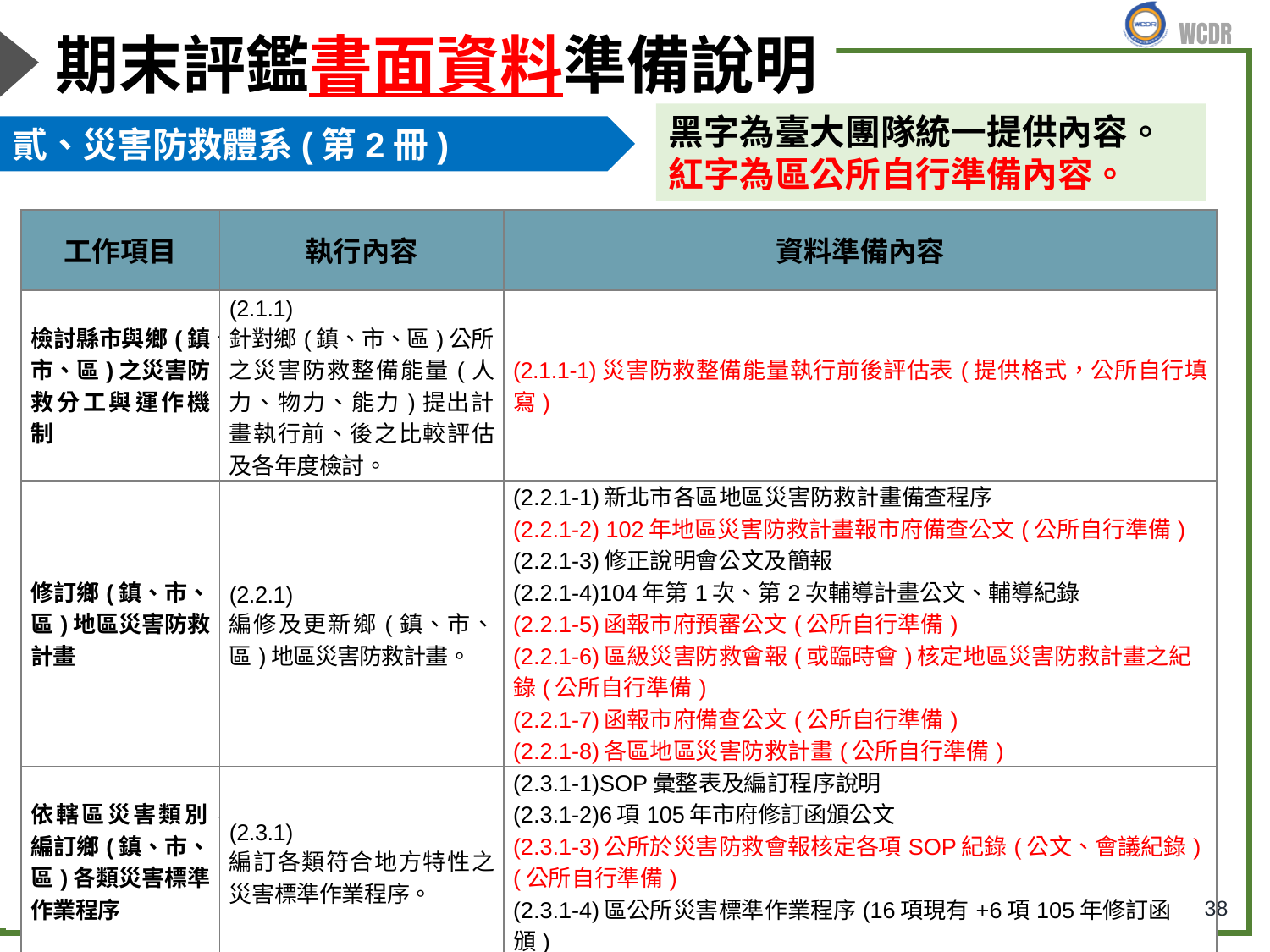

# 期末評鑑書面資料準備說明
黑字為臺大團隊統一提供內容。
紅字為區公所自行準備內容。
貳、災害防救體系(第2冊)
| 工作項目 | 執行內容 | 資料準備內容 |
| --- | --- | --- |
| 檢討縣市與鄉(鎮、市、區)之災害防救分工與運作機制 | (2.1.1) 針對鄉(鎮、市、區)公所之災害防救整備能量(人力、物力、能力)提出計畫執行前、後之比較評估及各年度檢討。 | (2.1.1-1)災害防救整備能量執行前後評估表(提供格式，公所自行填寫) |
| 修訂鄉(鎮、市、區)地區災害防救計畫 | (2.2.1) 編修及更新鄉(鎮、市、區)地區災害防救計畫。 | (2.2.1-1)新北市各區地區災害防救計畫備查程序 (2.2.1-2) 102年地區災害防救計畫報市府備查公文(公所自行準備) (2.2.1-3)修正說明會公文及簡報 (2.2.1-4)104年第1次、第2次輔導計畫公文、輔導紀錄 (2.2.1-5)函報市府預審公文(公所自行準備) (2.2.1-6)區級災害防救會報(或臨時會)核定地區災害防救計畫之紀錄(公所自行準備) (2.2.1-7)函報市府備查公文(公所自行準備) (2.2.1-8)各區地區災害防救計畫(公所自行準備) |
| 依轄區災害類別，編訂鄉(鎮、市、區)各類災害標準作業程序 | (2.3.1) 編訂各類符合地方特性之災害標準作業程序。 | (2.3.1-1)SOP彙整表及編訂程序說明 (2.3.1-2)6項105年市府修訂函頒公文 (2.3.1-3)公所於災害防救會報核定各項SOP紀錄(公文、會議紀錄) (公所自行準備) (2.3.1-4)區公所災害標準作業程序(16項現有+6項105年修訂函頒) |
38